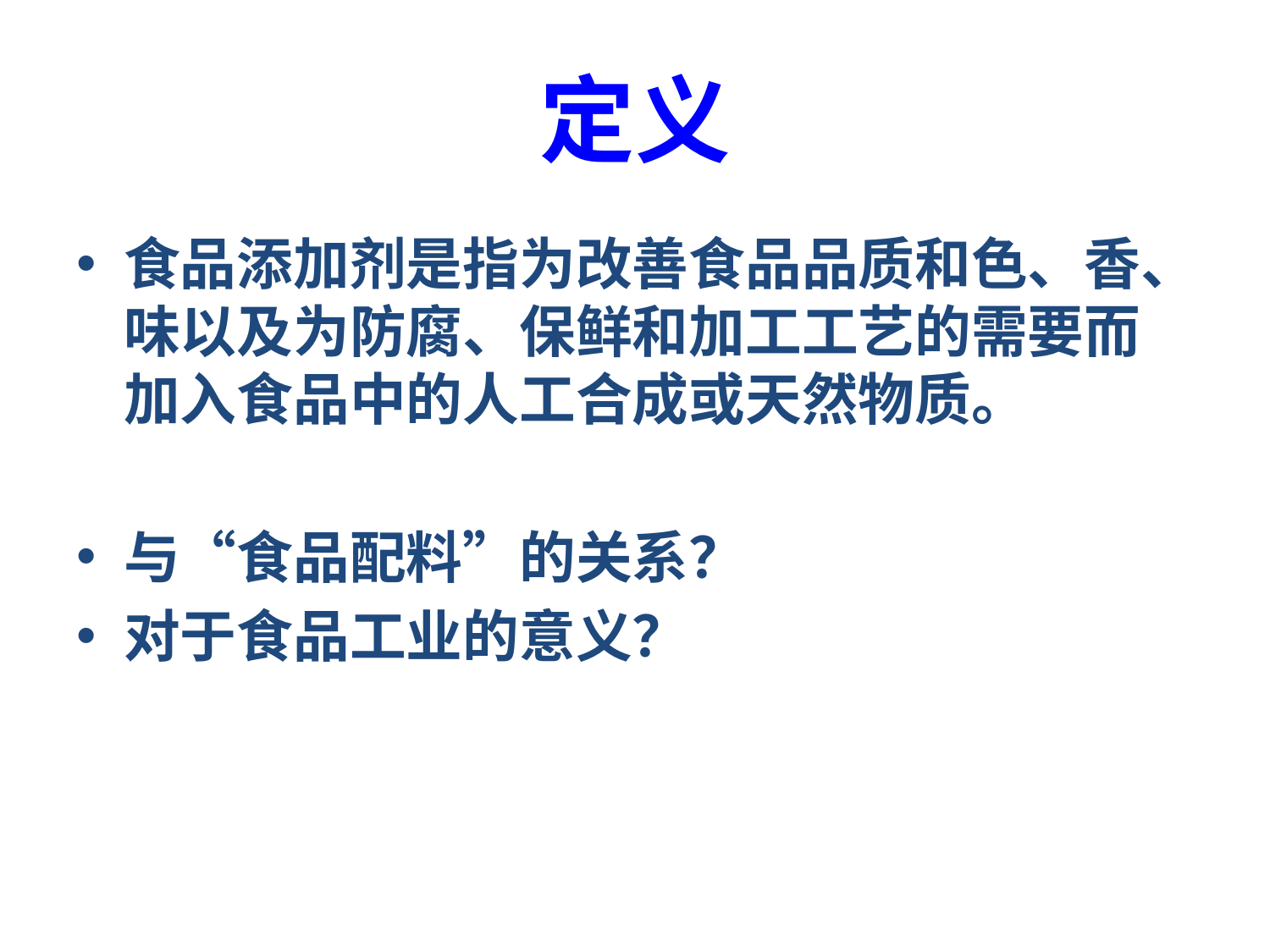

# 定义
食品添加剂是指为改善食品品质和色、香、味以及为防腐、保鲜和加工工艺的需要而加入食品中的人工合成或天然物质。

与“食品配料”的关系？
对于食品工业的意义？